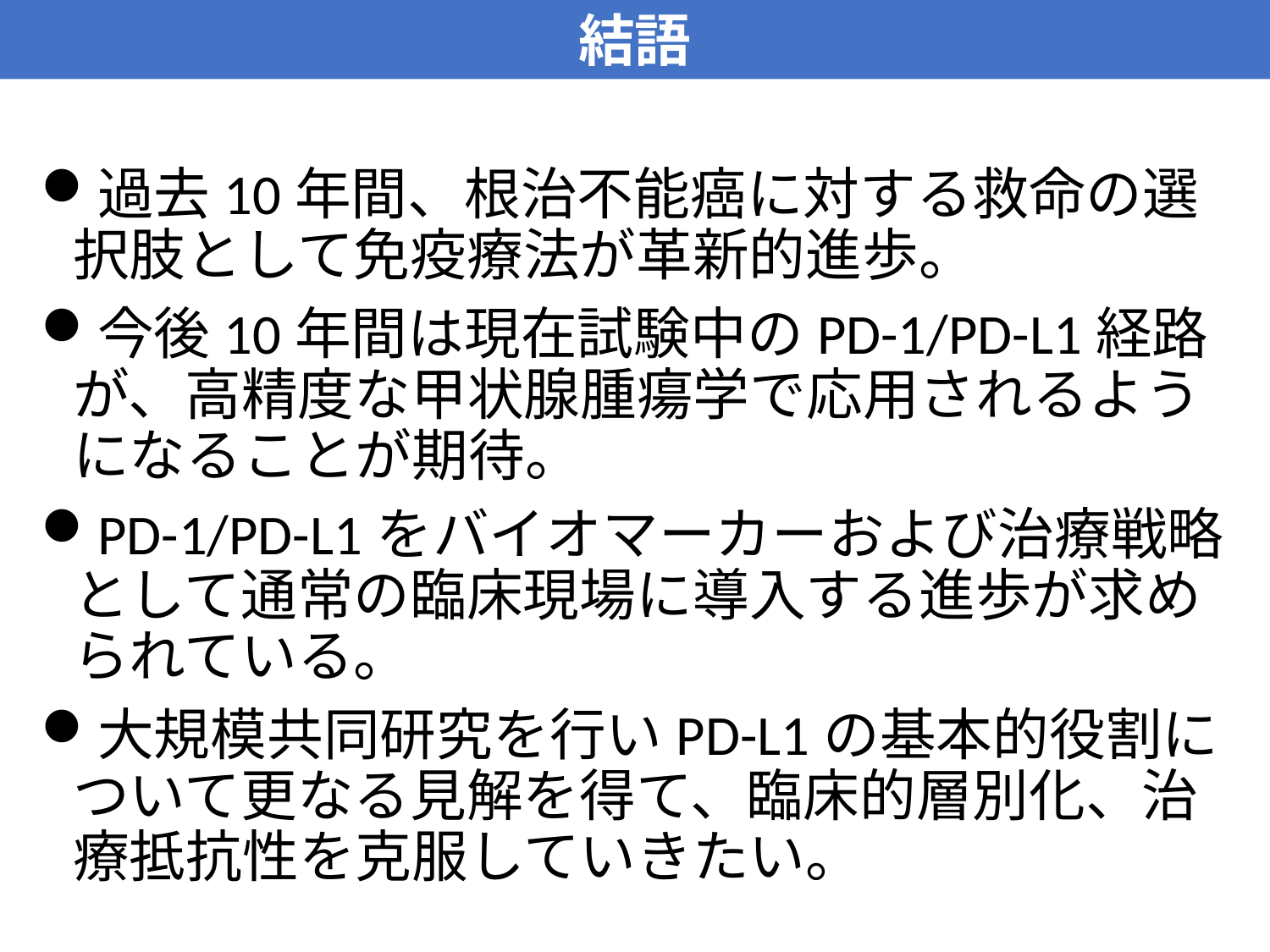

結語
過去10年間、根治不能癌に対する救命の選択肢として免疫療法が革新的進歩。
今後10年間は現在試験中のPD-1/PD-L1経路が、高精度な甲状腺腫瘍学で応用されるようになることが期待。
PD-1/PD-L1をバイオマーカーおよび治療戦略として通常の臨床現場に導入する進歩が求められている。
大規模共同研究を行いPD-L1の基本的役割について更なる見解を得て、臨床的層別化、治療抵抗性を克服していきたい。